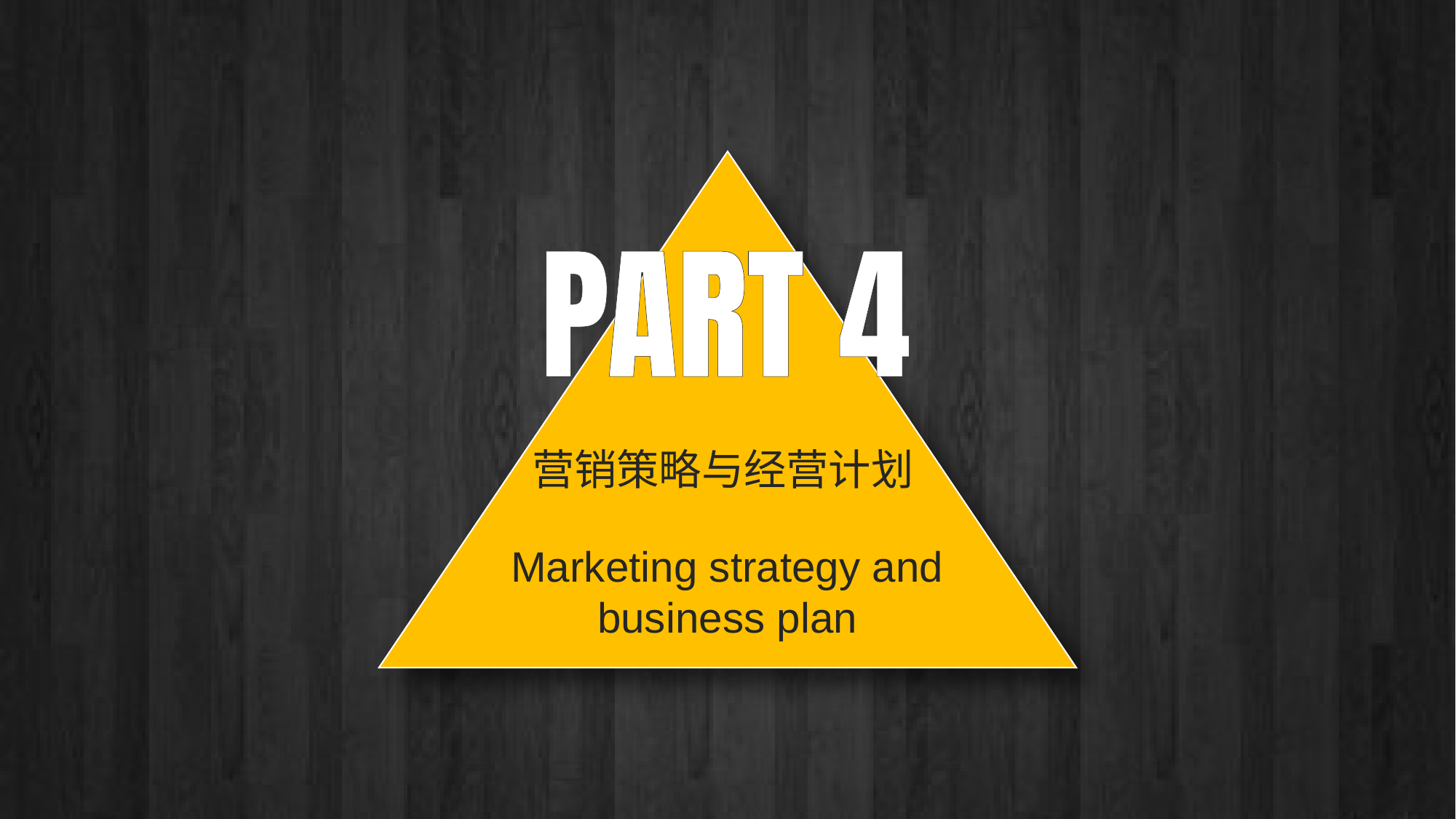

PART 4
营销策略与经营计划
Marketing strategy and business plan